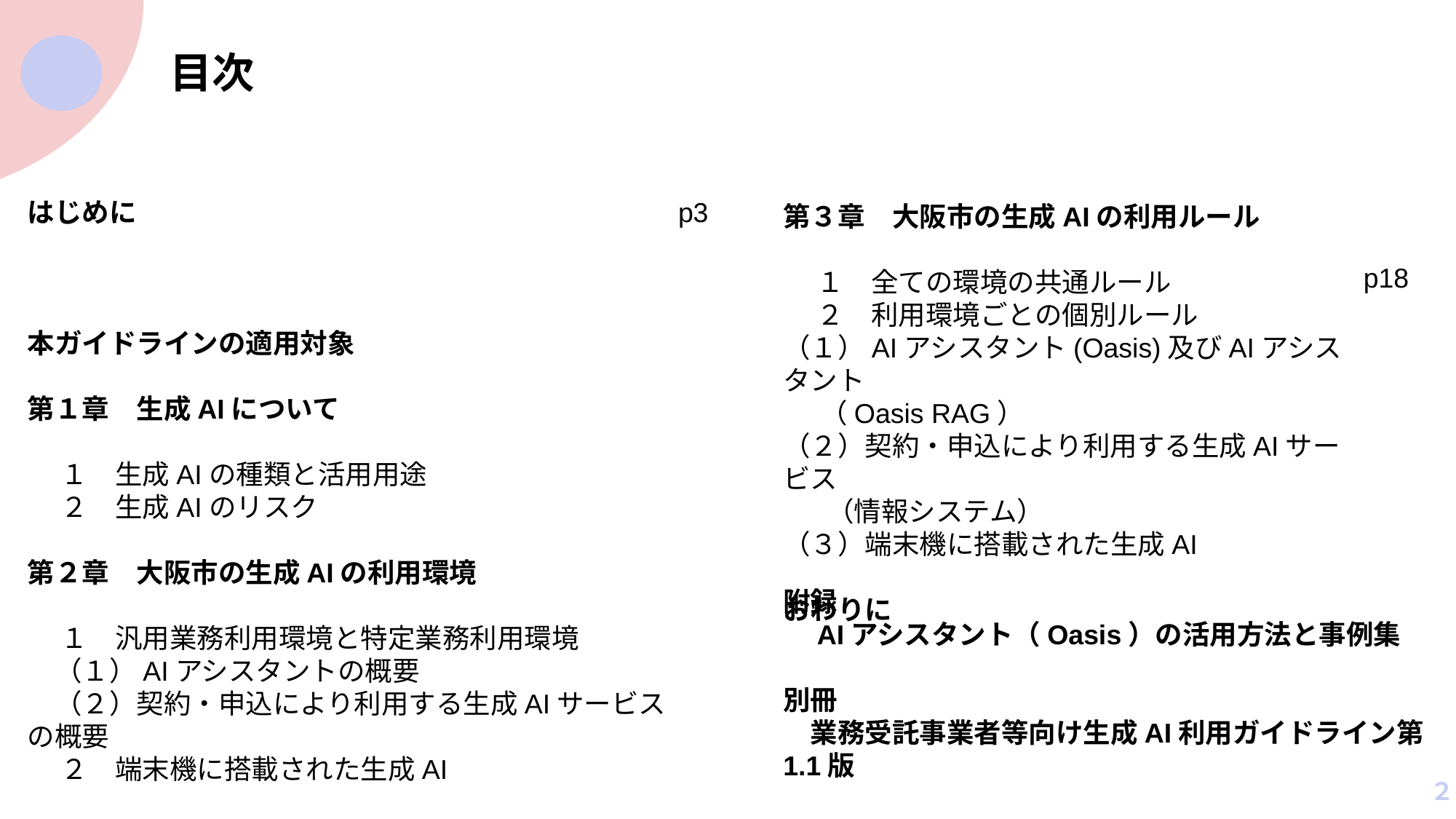

目次

第３章　大阪市の生成AIの利用ルール

　 １　全ての環境の共通ルール
　 ２　利用環境ごとの個別ルール
（１）AIアシスタント(Oasis)及びAIアシスタント
      （Oasis RAG）
（２）契約・申込により利用する生成AIサービス
      （情報システム）
（３）端末機に搭載された生成AI

おわりに
p18

p25
p26

p26

p27

はじめに

本ガイドラインの適用対象

第１章　生成AIについて

　 １　生成AIの種類と活用用途
　 ２　生成AIのリスク

第２章　大阪市の生成AIの利用環境

　 １　汎用業務利用環境と特定業務利用環境
　（１）AIアシスタントの概要
　（２）契約・申込により利用する生成AIサービスの概要
　 ２　端末機に搭載された生成AI

p3

p4

p6
p7

p12
p13
p16
P16

附録
　AIアシスタント（Oasis）の活用方法と事例集

別冊
　業務受託事業者等向け生成AI利用ガイドライン第1.1版
２